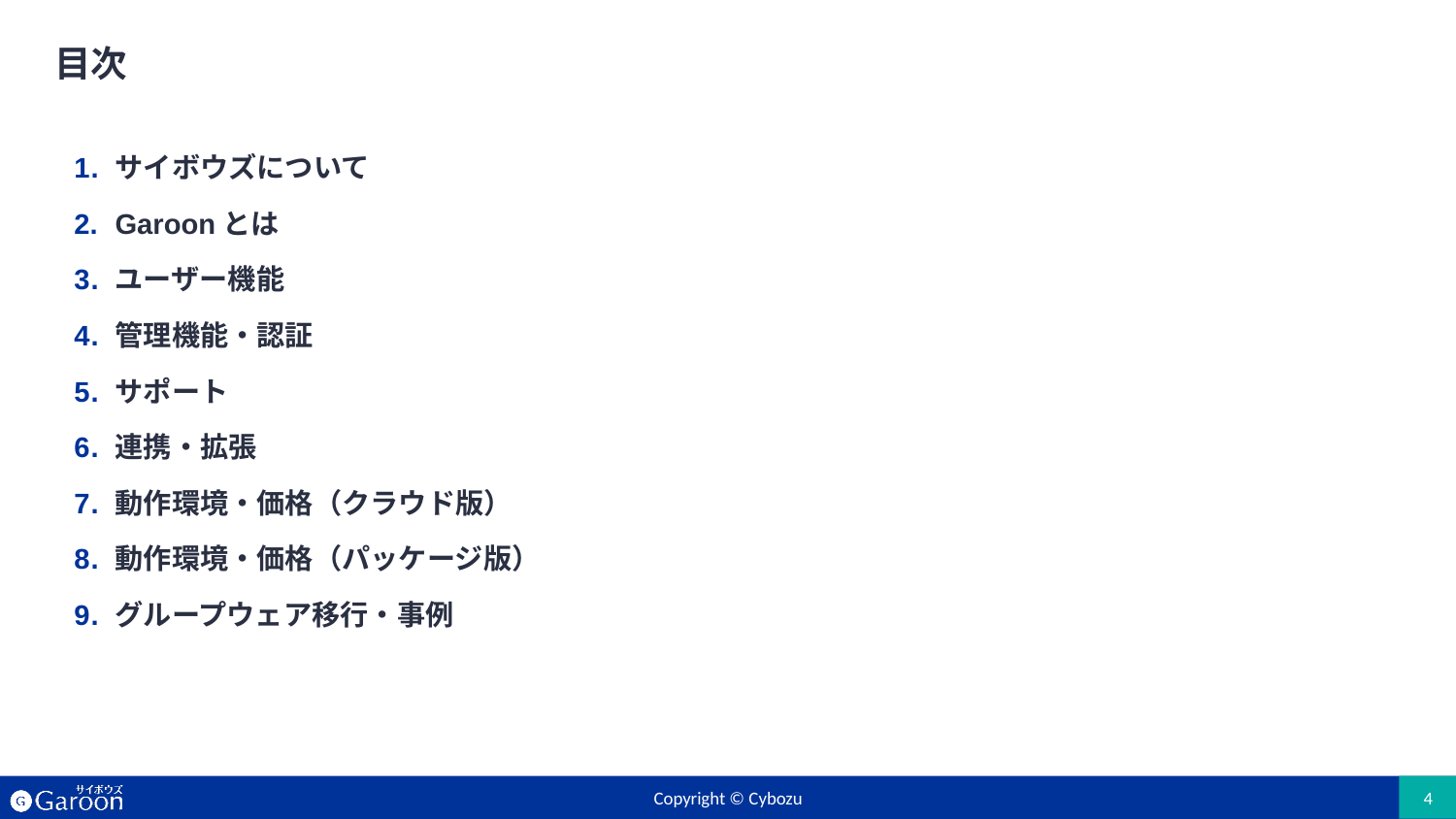

# 目次
サイボウズについて
Garoonとは
ユーザー機能
管理機能・認証
サポート
連携・拡張
動作環境・価格（クラウド版）
動作環境・価格（パッケージ版）
グループウェア移行・事例